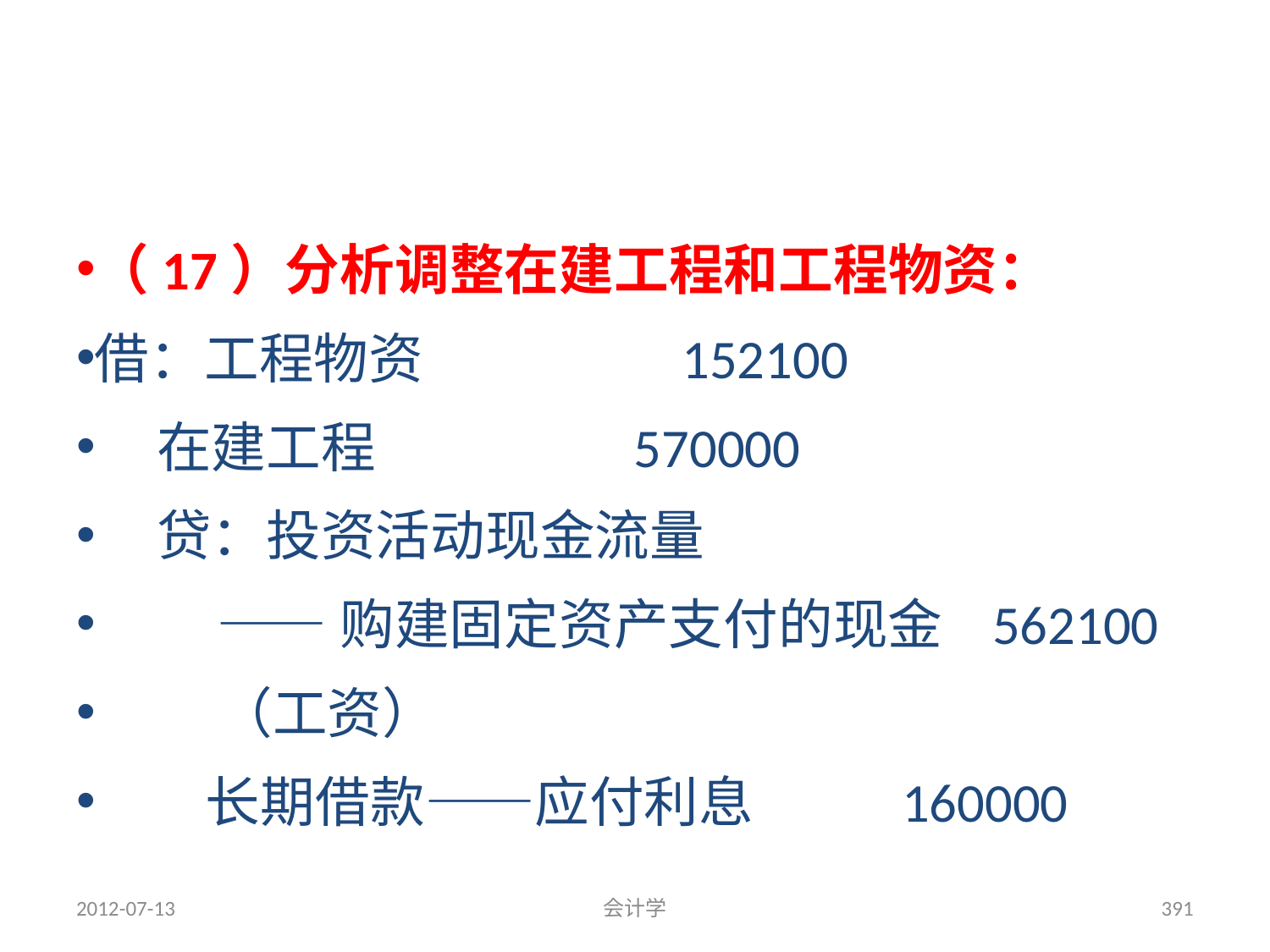

（17）分析调整在建工程和工程物资：
借：工程物资                    152100
    在建工程                    570000
    贷：投资活动现金流量
          ——购建固定资产支付的现金   562100
         （工资）
        长期借款——应付利息           160000
2012-07-13
会计学
391